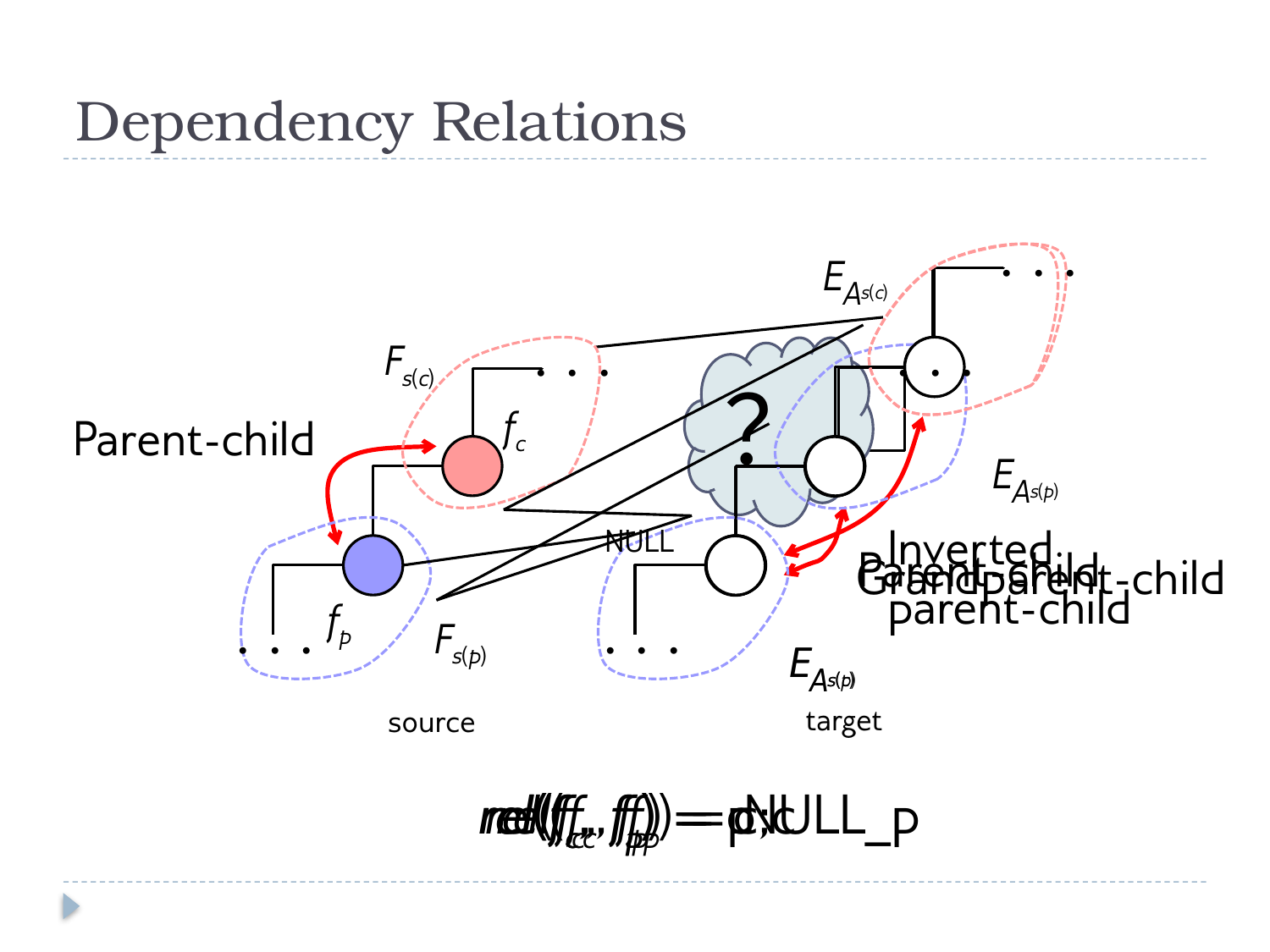

# Dependency Relations
EAs(c)

・・・

Fs(c)

EAs(p)

Inverted
parent-child

？

・・・
・・・

Grandparent-child
fc
Parent-child

NULL

Parent-child
fp
Fs(p)
EAs(p)
EAs(c)
・・・
・・・
target
source
rel(fc, fp) = p
rel(fc, fp) = c
rel(fc, fp) = c;c
rel(fc, fp) = NULL_p